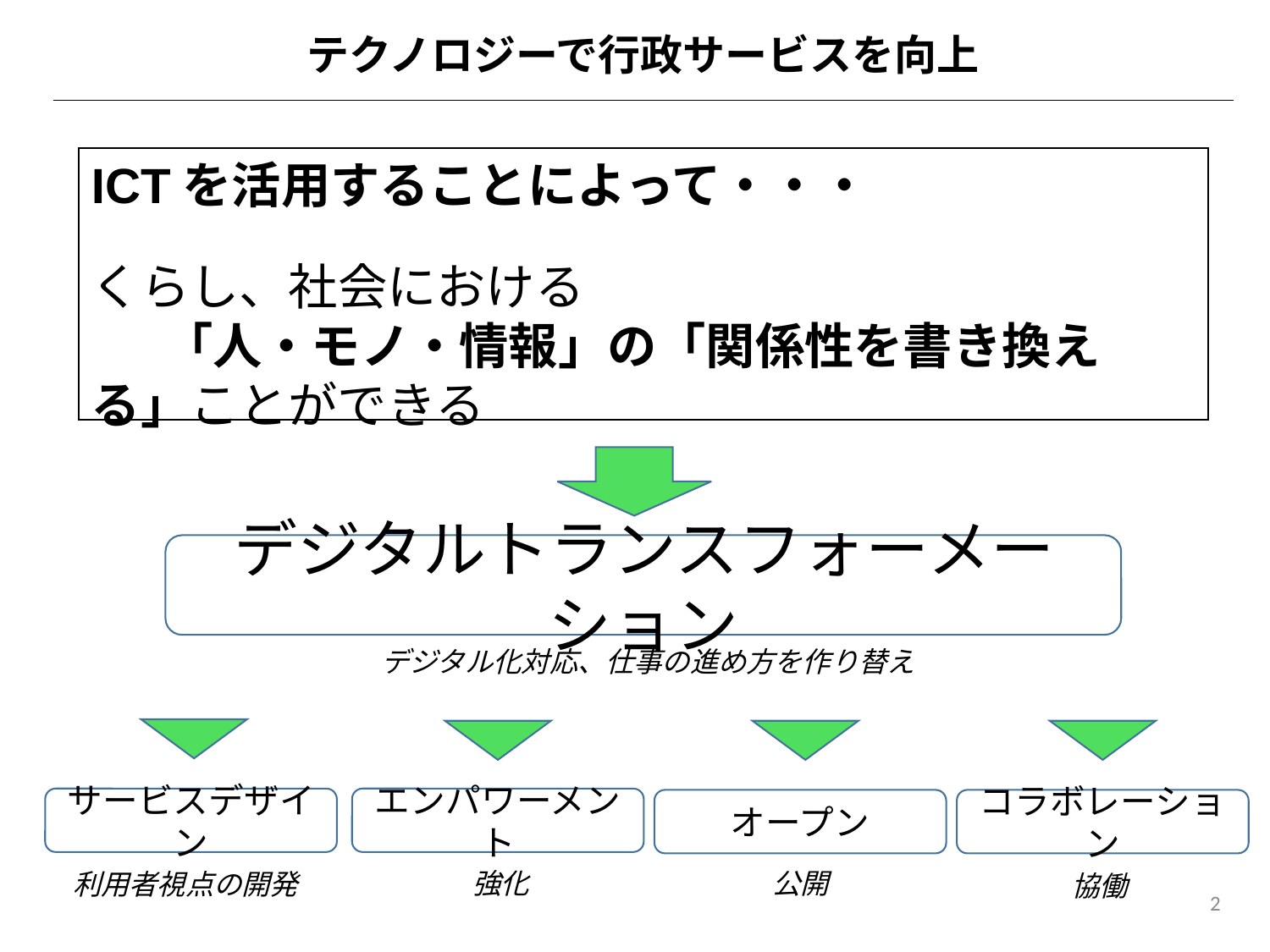

テクノロジーで行政サービスを向上
ICTを活用することによって・・・

くらし、社会における
 　「人・モノ・情報」の「関係性を書き換える」ことができる

デジタルトランスフォーメーション
デジタル化対応、仕事の進め方を作り替え

サービスデザイン
エンパワーメント
オープン
コラボレーション
強化
公開
利用者視点の開発
協働
2